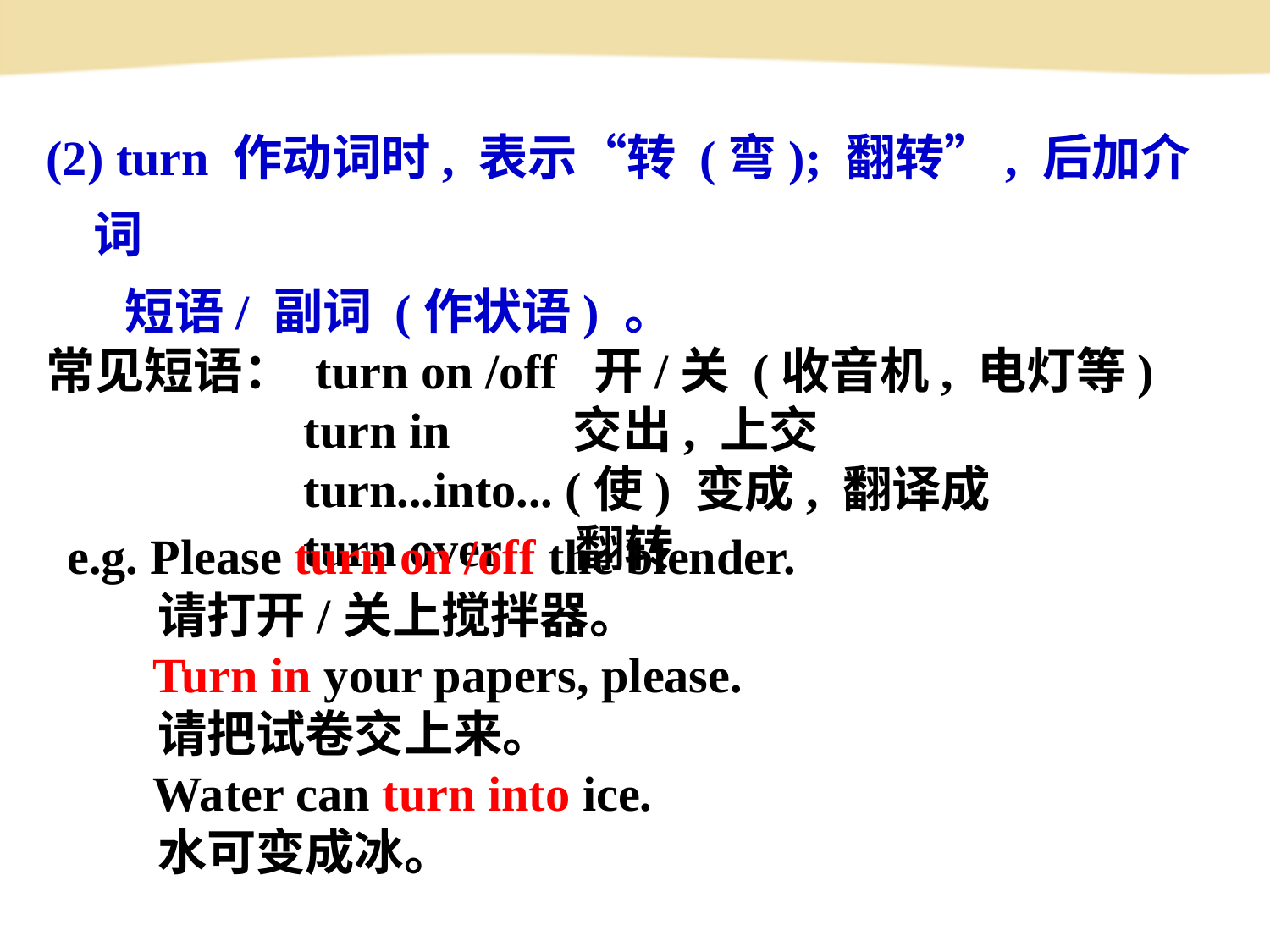

(2) turn 作动词时, 表示“转 (弯); 翻转”, 后加介词
      短语/ 副词 (作状语) 。
常见短语： turn on /off  开/关 (收音机, 电灯等)
                     turn in         交出, 上交
                     turn...into... (使) 变成, 翻译成
                     turn over     翻转

e.g. Please turn on /off the blender.
       请打开/关上搅拌器。
       Turn in your papers, please.
       请把试卷交上来。
       Water can turn into ice.
       水可变成冰。